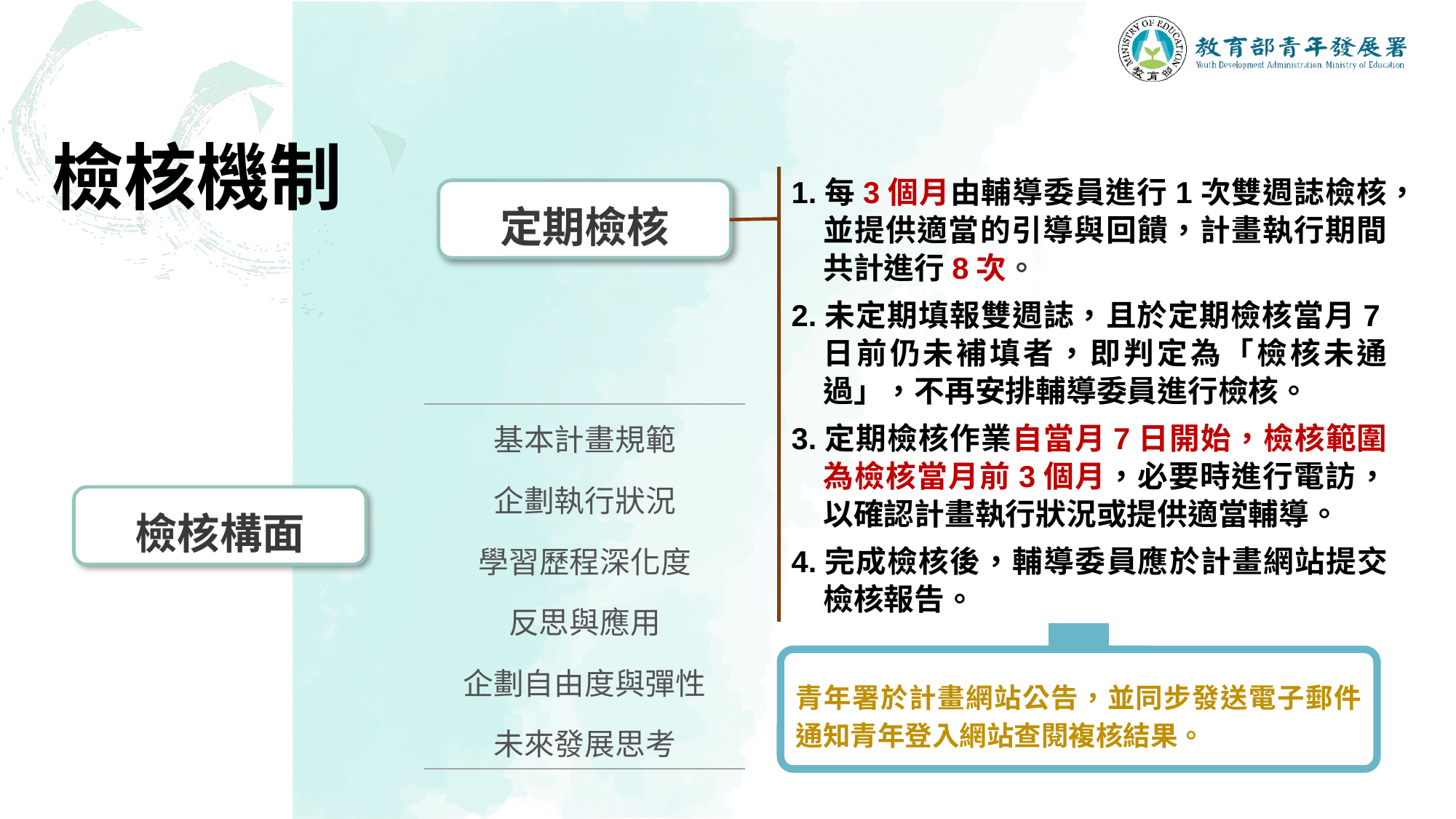

檢核機制
1.每3個月由輔導委員進行1次雙週誌檢核，並提供適當的引導與回饋，計畫執行期間共計進行8次。
2.未定期填報雙週誌，且於定期檢核當月7日前仍未補填者，即判定為「檢核未通過」，不再安排輔導委員進行檢核。
3.定期檢核作業自當月7日開始，檢核範圍為檢核當月前3個月，必要時進行電訪，以確認計畫執行狀況或提供適當輔導。
4.完成檢核後，輔導委員應於計畫網站提交檢核報告。
定期檢核
| 基本計畫規範 |
| --- |
| 企劃執行狀況 |
| 學習歷程深化度 |
| 反思與應用 |
| 企劃自由度與彈性 |
| 未來發展思考 |
檢核構面

青年署於計畫網站公告，並同步發送電子郵件通知青年登入網站查閱複核結果。